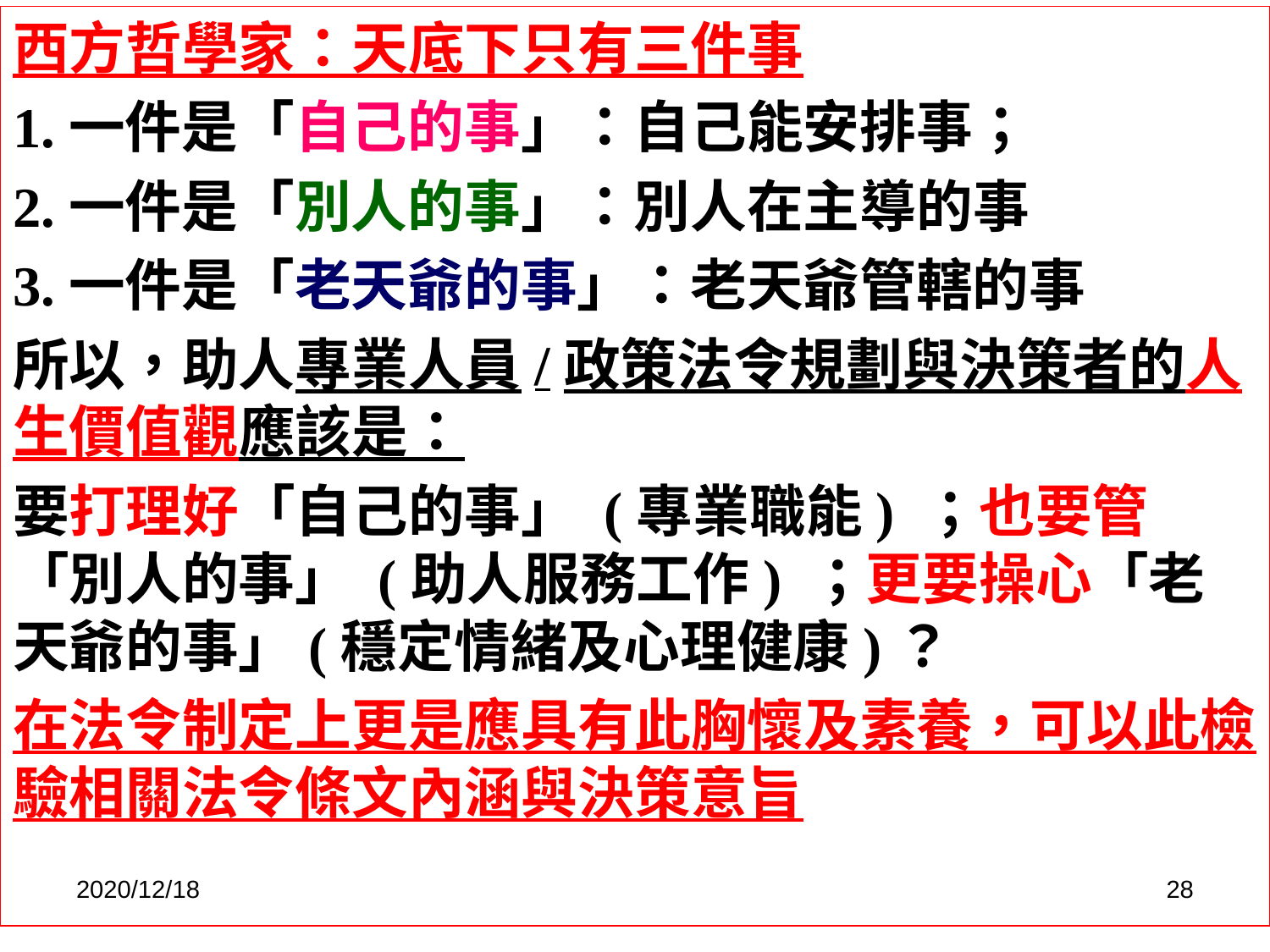

西方哲學家：天底下只有三件事
1.一件是「自己的事」：自己能安排事；
2.一件是「別人的事」：別人在主導的事
3.一件是「老天爺的事」：老天爺管轄的事
所以，助人專業人員/政策法令規劃與決策者的人生價值觀應該是：
要打理好「自己的事」 (專業職能) ；也要管「別人的事」 (助人服務工作) ；更要操心「老天爺的事」(穩定情緒及心理健康)？
在法令制定上更是應具有此胸懷及素養，可以此檢驗相關法令條文內涵與決策意旨

2020/12/18
28